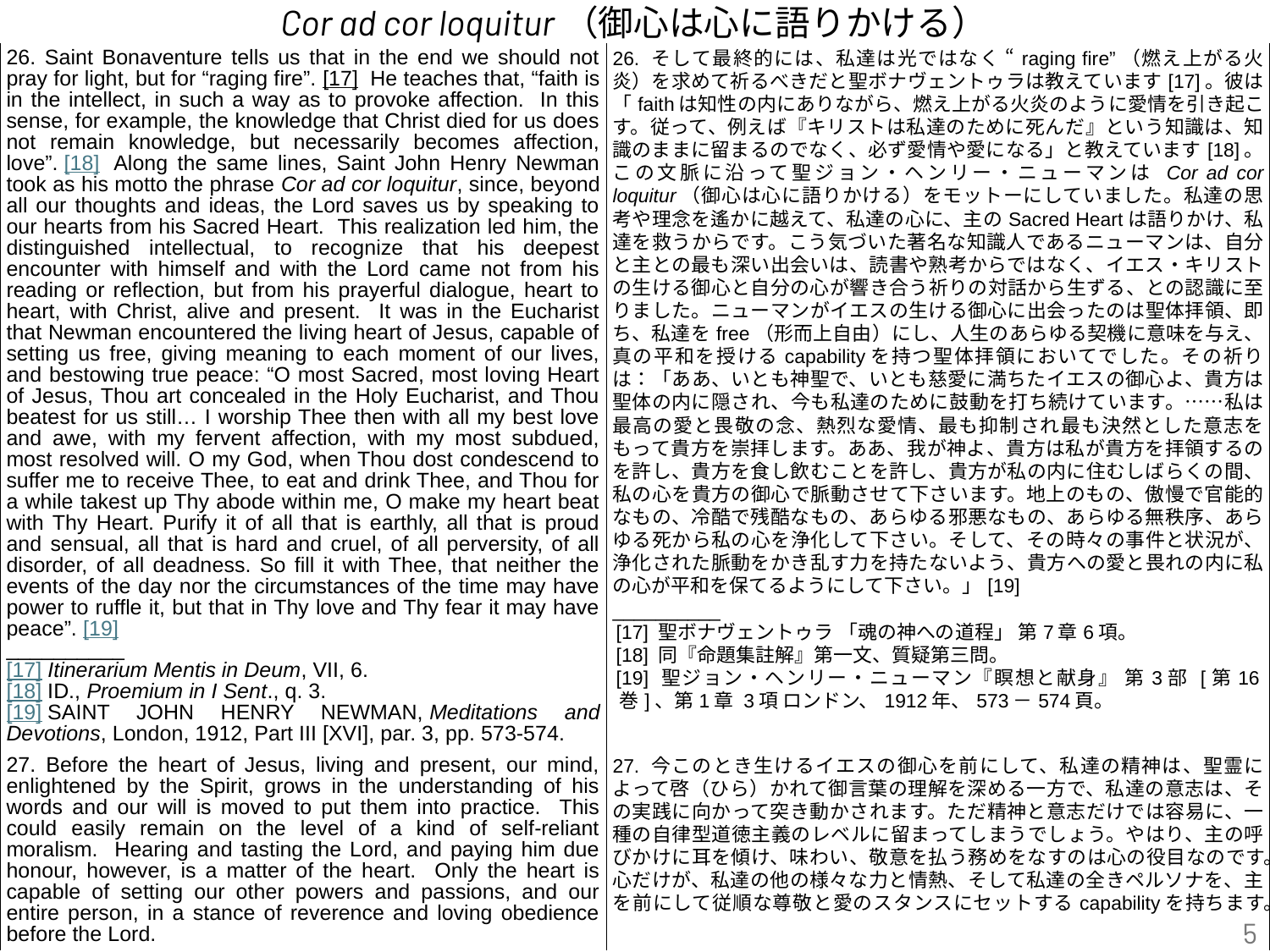

# Cor ad cor loquitur（御心は心に語りかける）
| 26. Saint Bonaventure tells us that in the end we should not pray for light, but for “raging fire”. [17]  He teaches that, “faith is in the intellect, in such a way as to provoke affection. In this sense, for example, the knowledge that Christ died for us does not remain knowledge, but necessarily becomes affection, love”. [18]  Along the same lines, Saint John Henry Newman took as his motto the phrase Cor ad cor loquitur, since, beyond all our thoughts and ideas, the Lord saves us by speaking to our hearts from his Sacred Heart. This realization led him, the distinguished intellectual, to recognize that his deepest encounter with himself and with the Lord came not from his reading or reflection, but from his prayerful dialogue, heart to heart, with Christ, alive and present. It was in the Eucharist that Newman encountered the living heart of Jesus, capable of setting us free, giving meaning to each moment of our lives, and bestowing true peace: “O most Sacred, most loving Heart of Jesus, Thou art concealed in the Holy Eucharist, and Thou beatest for us still… I worship Thee then with all my best love and awe, with my fervent affection, with my most subdued, most resolved will. O my God, when Thou dost condescend to suffer me to receive Thee, to eat and drink Thee, and Thou for a while takest up Thy abode within me, O make my heart beat with Thy Heart. Purify it of all that is earthly, all that is proud and sensual, all that is hard and cruel, of all perversity, of all disorder, of all deadness. So fill it with Thee, that neither the events of the day nor the circumstances of the time may have power to ruffle it, but that in Thy love and Thy fear it may have peace”. [19] \_\_\_\_\_\_\_\_\_\_ [17] Itinerarium Mentis in Deum, VII, 6.  [18] ID., Proemium in I Sent., q. 3.  [19] SAINT JOHN HENRY NEWMAN, Meditations and Devotions, London, 1912, Part III [XVI], par. 3, pp. 573-574. | 26. そして最終的には、私達は光ではなく “raging fire”（燃え上がる火炎）を求めて祈るべきだと聖ボナヴェントゥラは教えています[17]。彼は「faithは知性の内にありながら、燃え上がる火炎のように愛情を引き起こす。従って、例えば『キリストは私達のために死んだ』という知識は、知識のままに留まるのでなく、必ず愛情や愛になる」と教えています[18]。この文脈に沿って聖ジョン・ヘンリー・ニューマンは Cor ad cor loquitur（御心は心に語りかける）をモットーにしていました。私達の思考や理念を遙かに越えて、私達の心に、主のSacred Heartは語りかけ、私達を救うからです。こう気づいた著名な知識人であるニューマンは、自分と主との最も深い出会いは、読書や熟考からではなく、イエス・キリストの生ける御心と自分の心が響き合う祈りの対話から生ずる、との認識に至りました。ニューマンがイエスの生ける御心に出会ったのは聖体拝領、即ち、私達をfree（形而上自由）にし、人生のあらゆる契機に意味を与え、真の平和を授けるcapabilityを持つ聖体拝領においてでした。その祈りは：「ああ、いとも神聖で、いとも慈愛に満ちたイエスの御心よ、貴方は聖体の内に隠され、今も私達のために鼓動を打ち続けています。……私は最高の愛と畏敬の念、熱烈な愛情、最も抑制され最も決然とした意志をもって貴方を崇拝します。ああ、我が神よ、貴方は私が貴方を拝領するのを許し、貴方を食し飲むことを許し、貴方が私の内に住むしばらくの間、私の心を貴方の御心で脈動させて下さいます。地上のもの、傲慢で官能的なもの、冷酷で残酷なもの、あらゆる邪悪なもの、あらゆる無秩序、あらゆる死から私の心を浄化して下さい。そして、その時々の事件と状況が、浄化された脈動をかき乱す力を持たないよう、貴方への愛と畏れの内に私の心が平和を保てるようにして下さい。」[19] \_\_\_\_\_\_\_\_\_\_ [17] 聖ボナヴェントゥラ 「魂の神への道程」 第7章6項。 [18] 同『命題集註解』第一文、質疑第三問。 [19] 聖ジョン・ヘンリー・ニューマン『瞑想と献身』 第3部 [第16巻]、第1章 3項 ロンドン、1912年、573－574頁。 |
| --- | --- |
| 27. Before the heart of Jesus, living and present, our mind, enlightened by the Spirit, grows in the understanding of his words and our will is moved to put them into practice. This could easily remain on the level of a kind of self-reliant moralism. Hearing and tasting the Lord, and paying him due honour, however, is a matter of the heart. Only the heart is capable of setting our other powers and passions, and our entire person, in a stance of reverence and loving obedience before the Lord. | 27. 今このとき生けるイエスの御心を前にして、私達の精神は、聖霊によって啓（ひら）かれて御言葉の理解を深める一方で、私達の意志は、その実践に向かって突き動かされます。ただ精神と意志だけでは容易に、一種の自律型道徳主義のレベルに留まってしまうでしょう。やはり、主の呼びかけに耳を傾け、味わい、敬意を払う務めをなすのは心の役目なのです。心だけが、私達の他の様々な力と情熱、そして私達の全きペルソナを、主を前にして従順な尊敬と愛のスタンスにセットするcapabilityを持ちます。 |
5